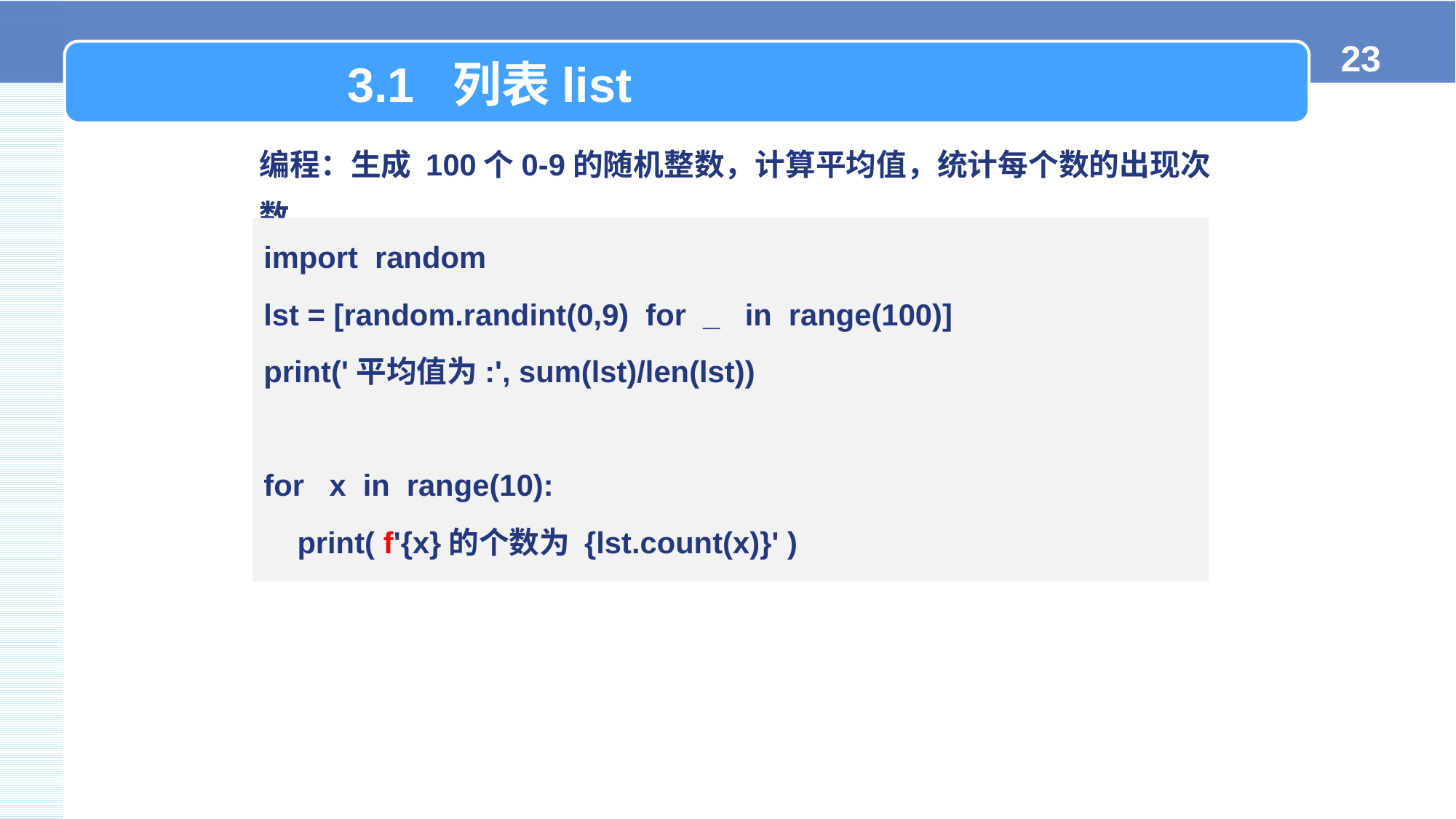

3.1  列表list
编程：生成 100个0-9的随机整数，计算平均值，统计每个数的出现次数。

import  random
lst = [random.randint(0,9)  for  _   in  range(100)]
print('平均值为:', sum(lst)/len(lst))

for   x  in  range(10):
    print( f'{x}的个数为 {lst.count(x)}' )